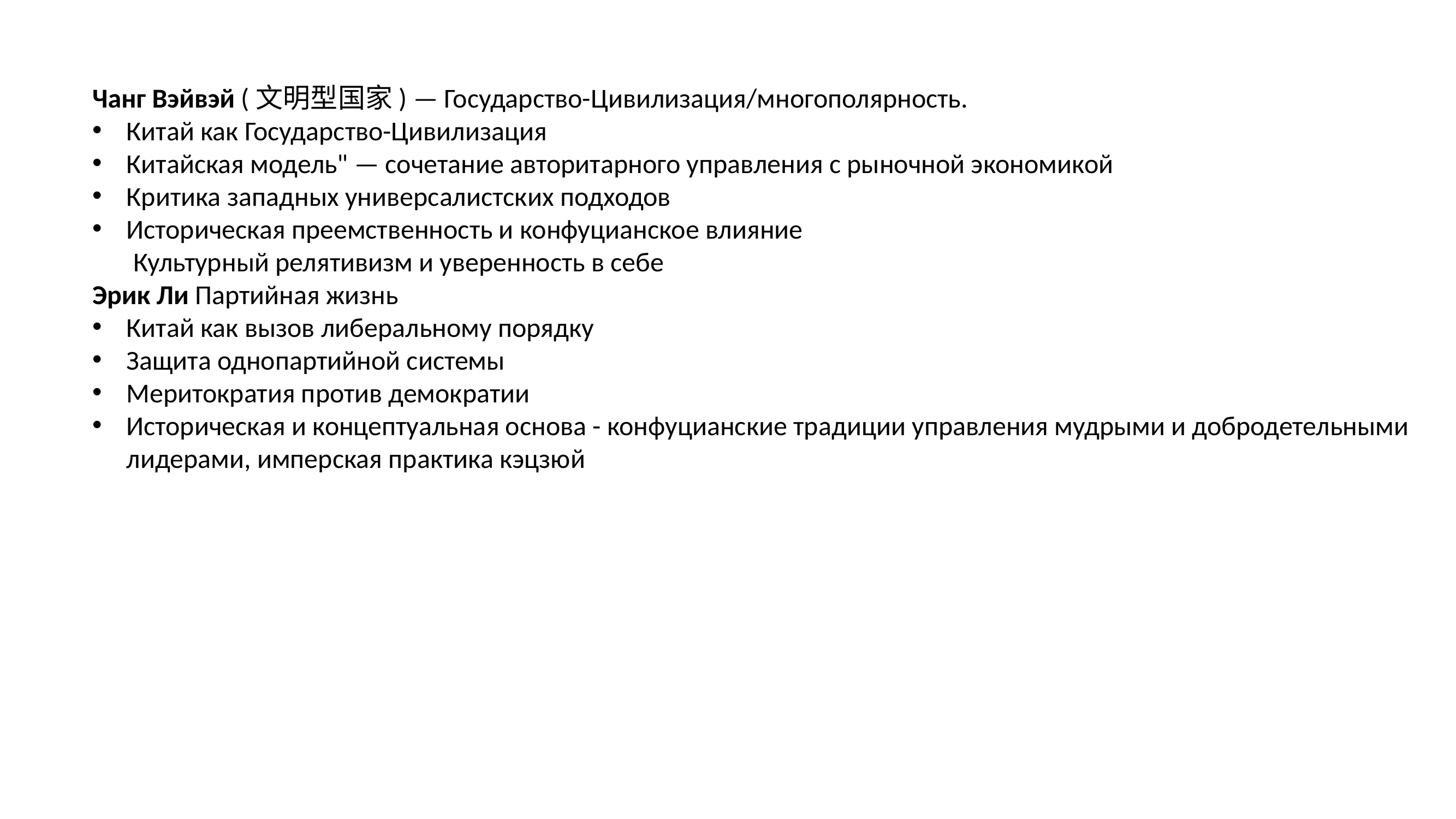

Чанг Вэйвэй (文明型国家) — Государство-Цивилизация/многополярность.
Китай как Государство-Цивилизация
Китайская модель" — сочетание авторитарного управления с рыночной экономикой
Критика западных универсалистских подходов
Историческая преемственность и конфуцианское влияние
Культурный релятивизм и уверенность в себе
Эрик Ли Партийная жизнь
Китай как вызов либеральному порядку
Защита однопартийной системы
Меритократия против демократии
Историческая и концептуальная основа - конфуцианские традиции управления мудрыми и добродетельными лидерами, имперская практика кэцзюй